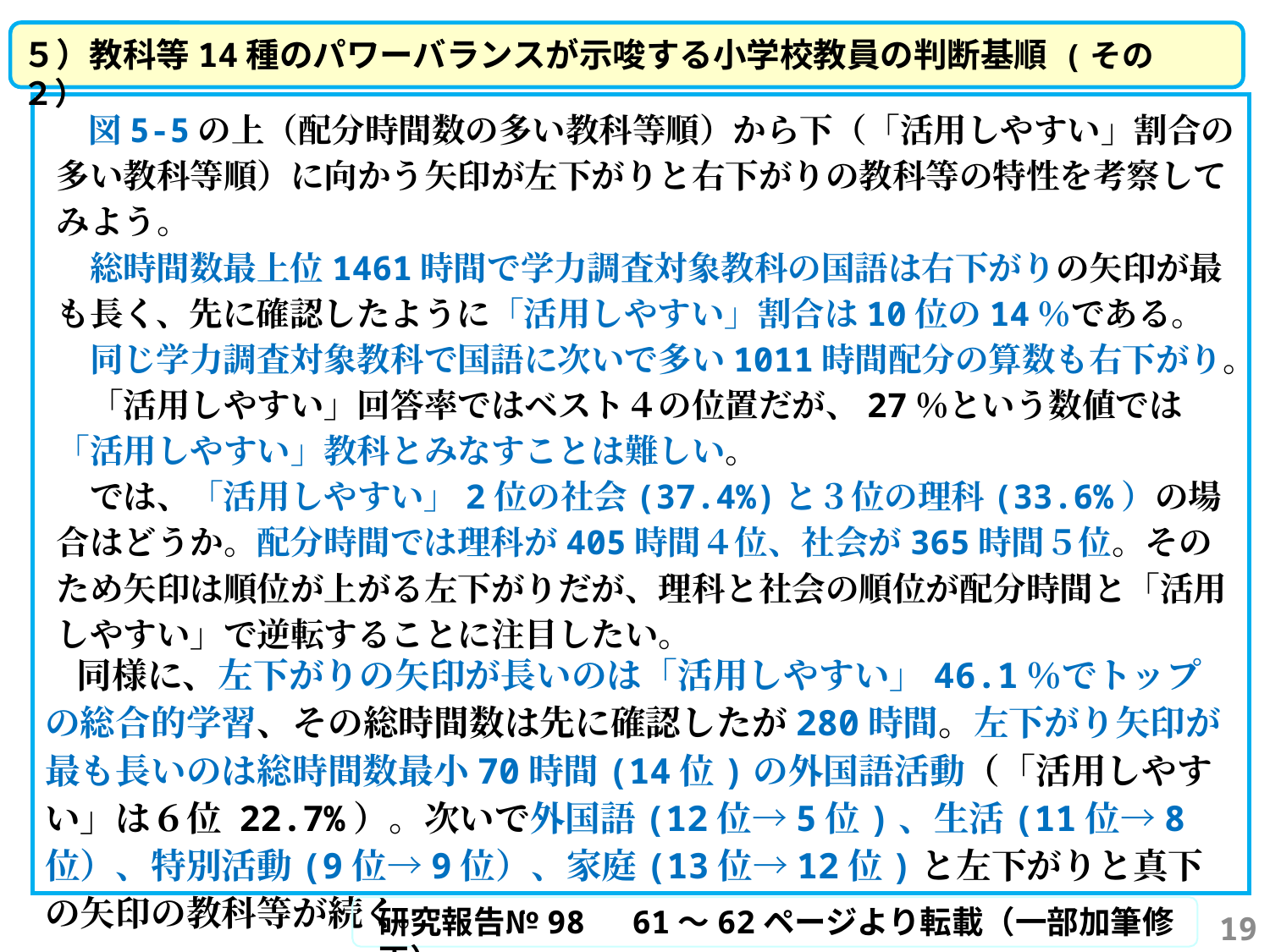

５）教科等14種のパワーバランスが示唆する小学校教員の判断基順 (その２）

　図5-5の上（配分時間数の多い教科等順）から下（「活用しやすい」割合の多い教科等順）に向かう矢印が左下がりと右下がりの教科等の特性を考察してみよう。
　総時間数最上位1461時間で学力調査対象教科の国語は右下がりの矢印が最も長く、先に確認したように「活用しやすい」割合は10位の14％である。
　同じ学力調査対象教科で国語に次いで多い1011時間配分の算数も右下がり。　「活用しやすい」回答率ではベスト４の位置だが、27％という数値では「活用しやすい」教科とみなすことは難しい。
　では、「活用しやすい」2位の社会(37.4%)と３位の理科(33.6%）の場合はどうか。配分時間では理科が405時間４位、社会が365時間５位。そのため矢印は順位が上がる左下がりだが、理科と社会の順位が配分時間と「活用しやすい」で逆転することに注目したい。
　同様に、左下がりの矢印が長いのは「活用しやすい」46.1％でトップの総合的学習、その総時間数は先に確認したが280時間。左下がり矢印が最も長いのは総時間数最小70時間(14位)の外国語活動（「活用しやすい」は６位 22.7%）。次いで外国語(12位→5位)、生活(11位→8位）、特別活動(9位→9位）、家庭(13位→12位)と左下がりと真下の矢印の教科等が続く。
研究報告№98　61～62ページより転載（一部加筆修正）

19